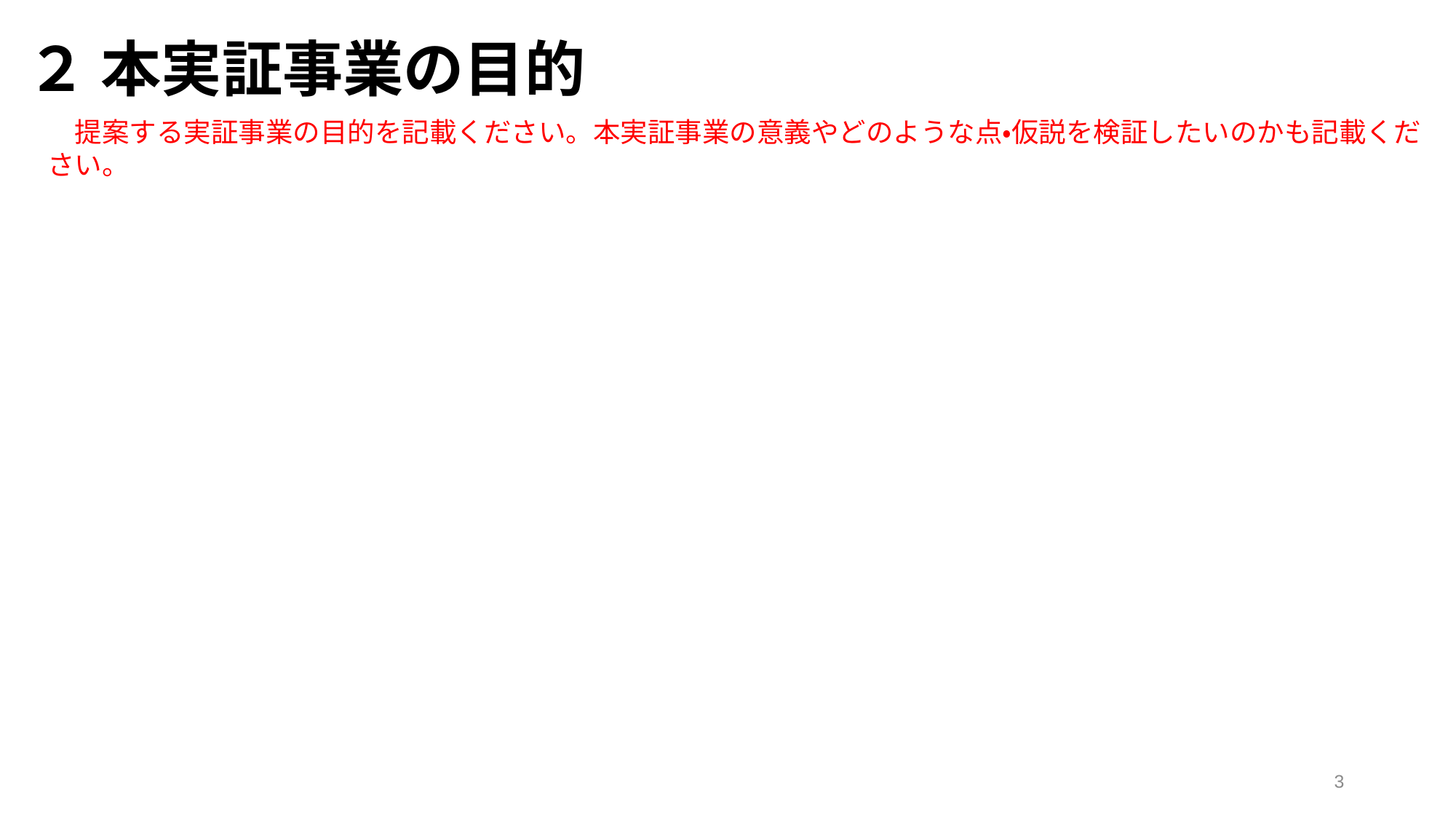

２ 本実証事業の目的
　提案する実証事業の目的を記載ください。本実証事業の意義やどのような点・仮説を検証したいのかも記載ください。
3